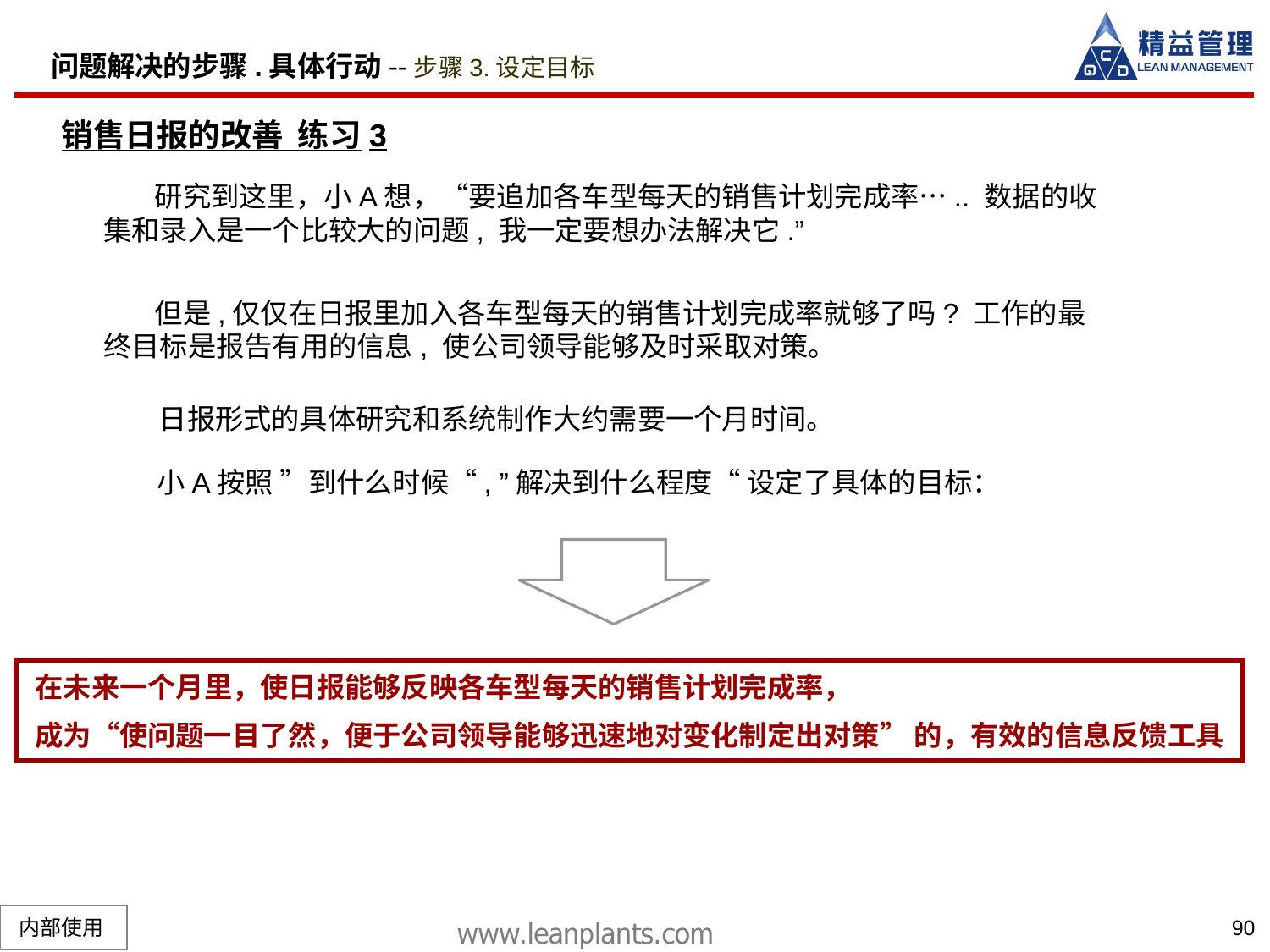

问题解决的步骤.具体行动--步骤3.设定目标
销售日报的改善  练习3
       研究到这里，小A想，“要追加各车型每天的销售计划完成率….. 数据的收集和录入是一个比较大的问题, 我一定要想办法解决它.”
       但是,仅仅在日报里加入各车型每天的销售计划完成率就够了吗? 工作的最终目标是报告有用的信息, 使公司领导能够及时采取对策。
      日报形式的具体研究和系统制作大约需要一个月时间。
    小A按照 ”到什么时候“, ”解决到什么程度“ 设定了具体的目标：

在未来一个月里，使日报能够反映各车型每天的销售计划完成率，
成为“使问题一目了然，便于公司领导能够迅速地对变化制定出对策” 的，有效的信息反馈工具
内部使用